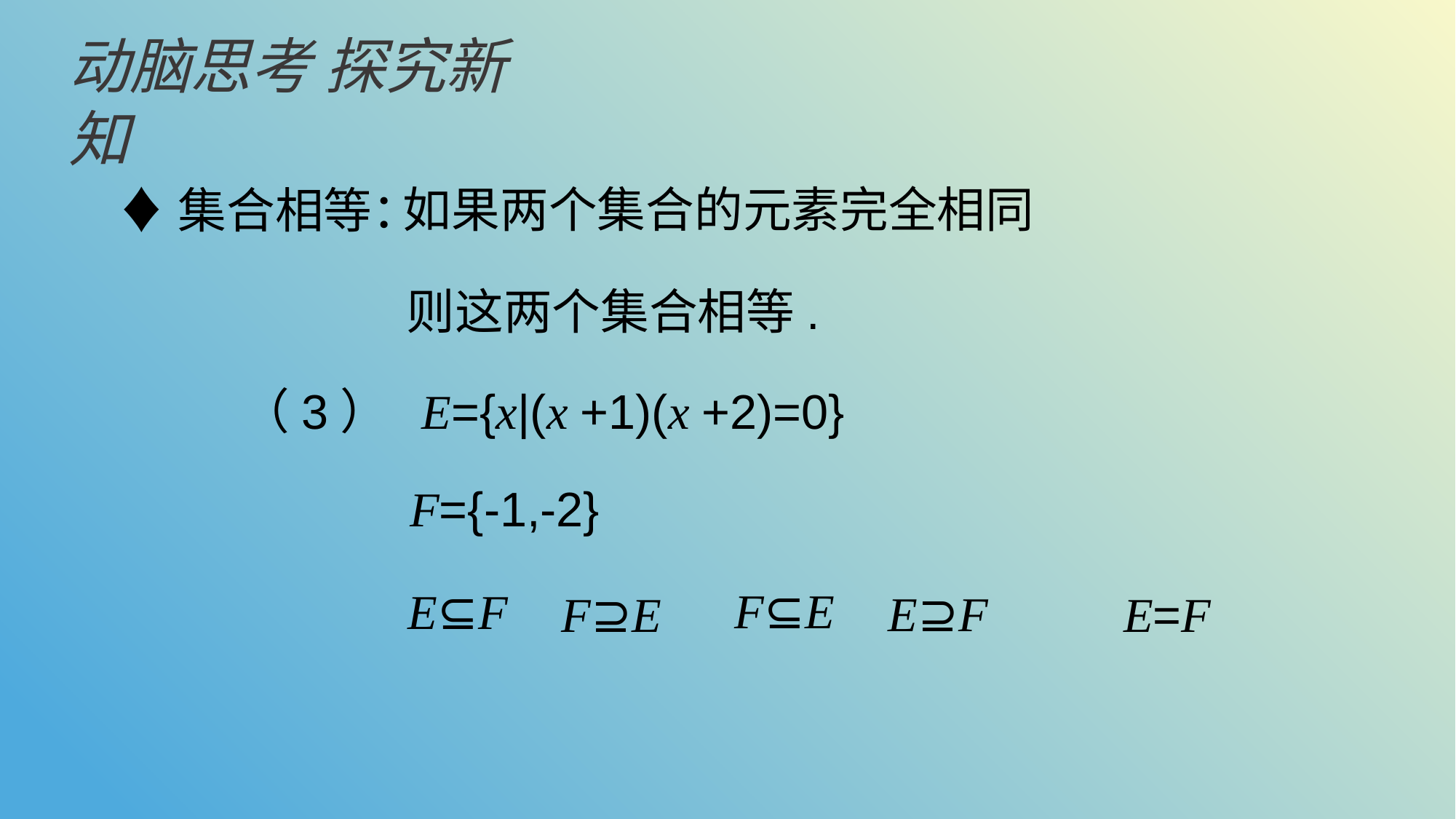

动脑思考 探究新知
如果两个集合的元素完全相同
♦集合相等：
则这两个集合相等.
（3）  E={x|(x +1)(x +2)=0}
F={-1,-2}
F⊆E
E⊆F
E⊇F

F⊇E

E=F